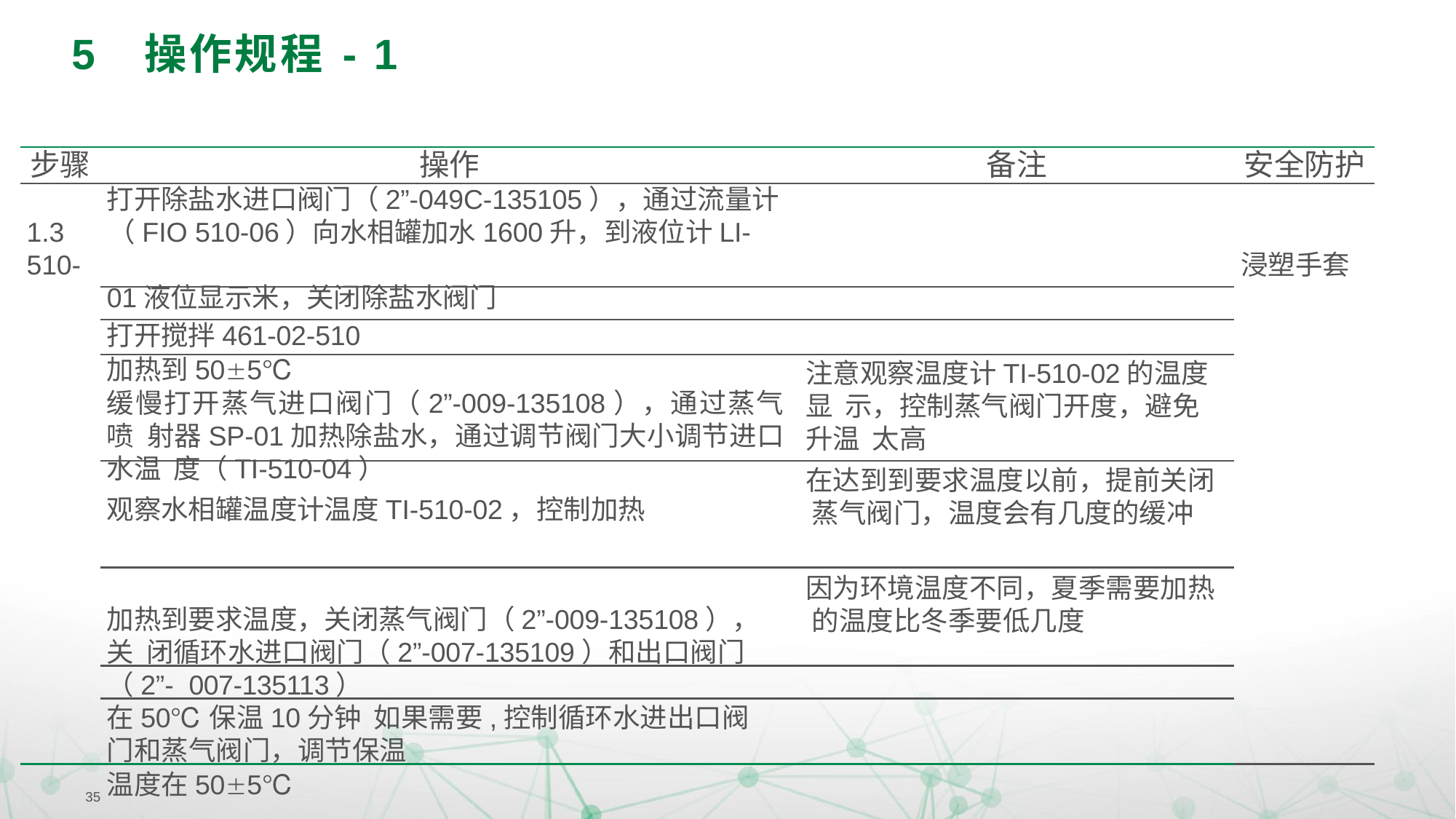

# 5	操作规程 -	1
步骤
操作
备注
安全防护

打开除盐水进口阀门（2”-049C-135105），通过流量计
1.3	（FIO 510-06）向水相罐加水1600升，到液位计LI-510-
01液位显示米，关闭除盐水阀门
打开搅拌461-02-510
加热到50±5℃
缓慢打开蒸气进口阀门（2”-009-135108），通过蒸气喷  射器SP-01加热除盐水，通过调节阀门大小调节进口水温  度（TI-510-04）
观察水相罐温度计温度TI-510-02，控制加热

加热到要求温度，关闭蒸气阀门（2”-009-135108），关  闭循环水进口阀门（2”-007-135109）和出口阀门（2”-  007-135113）
在50℃保温10分钟  如果需要,控制循环水进出口阀门和蒸气阀门，调节保温
温度在50±5℃

浸塑手套

注意观察温度计TI-510-02的温度显  示，控制蒸气阀门开度，避免升温  太高
在达到到要求温度以前，提前关闭  蒸气阀门，温度会有几度的缓冲

因为环境温度不同，夏季需要加热  的温度比冬季要低几度

35